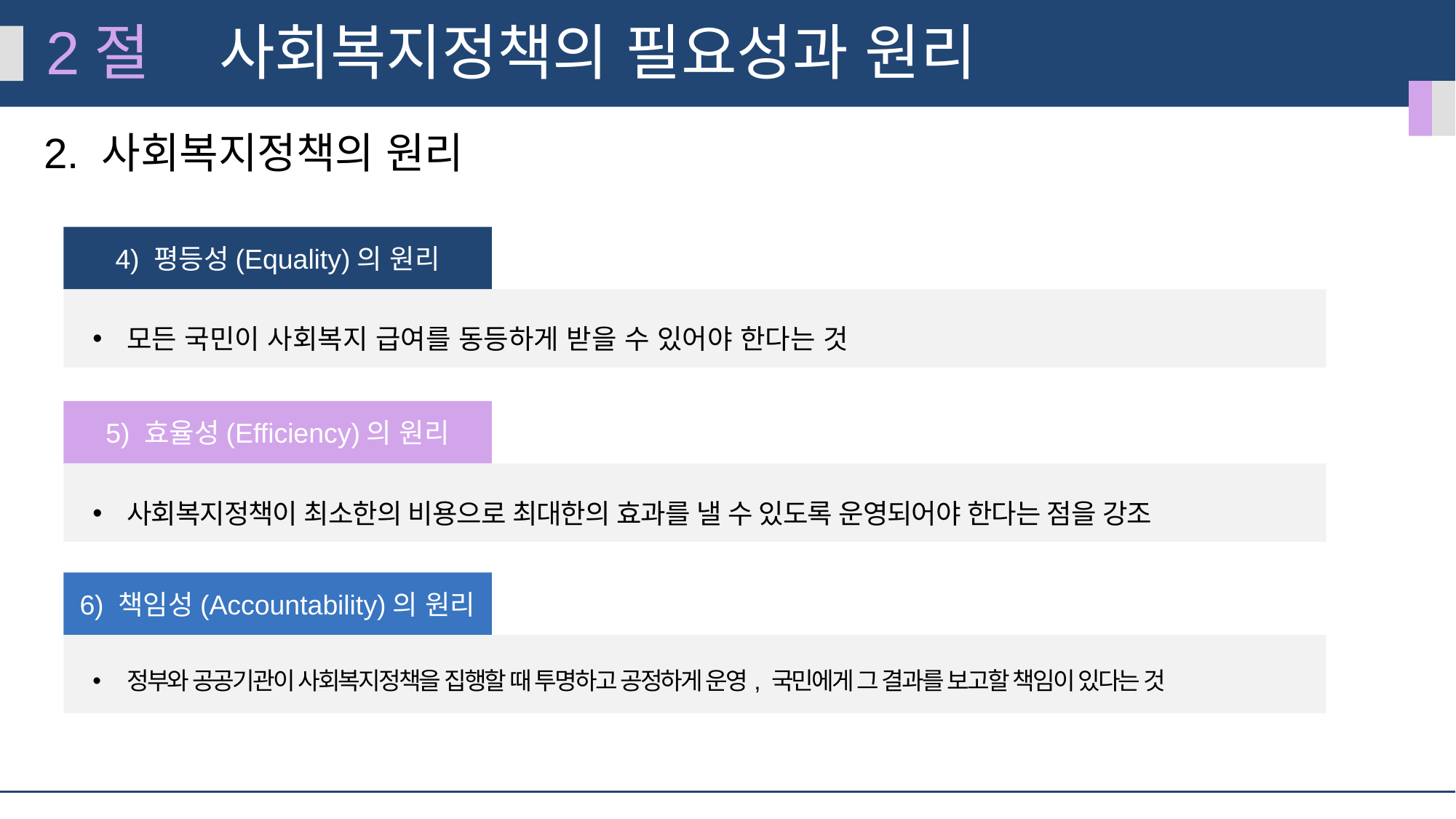

2절
사회복지정책의 필요성과 원리
2. 사회복지정책의 원리
4) 평등성(Equality)의 원리

모든 국민이 사회복지 급여를 동등하게 받을 수 있어야 한다는 것
5) 효율성(Efficiency)의 원리

사회복지정책이 최소한의 비용으로 최대한의 효과를 낼 수 있도록 운영되어야 한다는 점을 강조
6) 책임성(Accountability)의 원리

정부와 공공기관이 사회복지정책을 집행할 때 투명하고 공정하게 운영, 국민에게 그 결과를 보고할 책임이 있다는 것